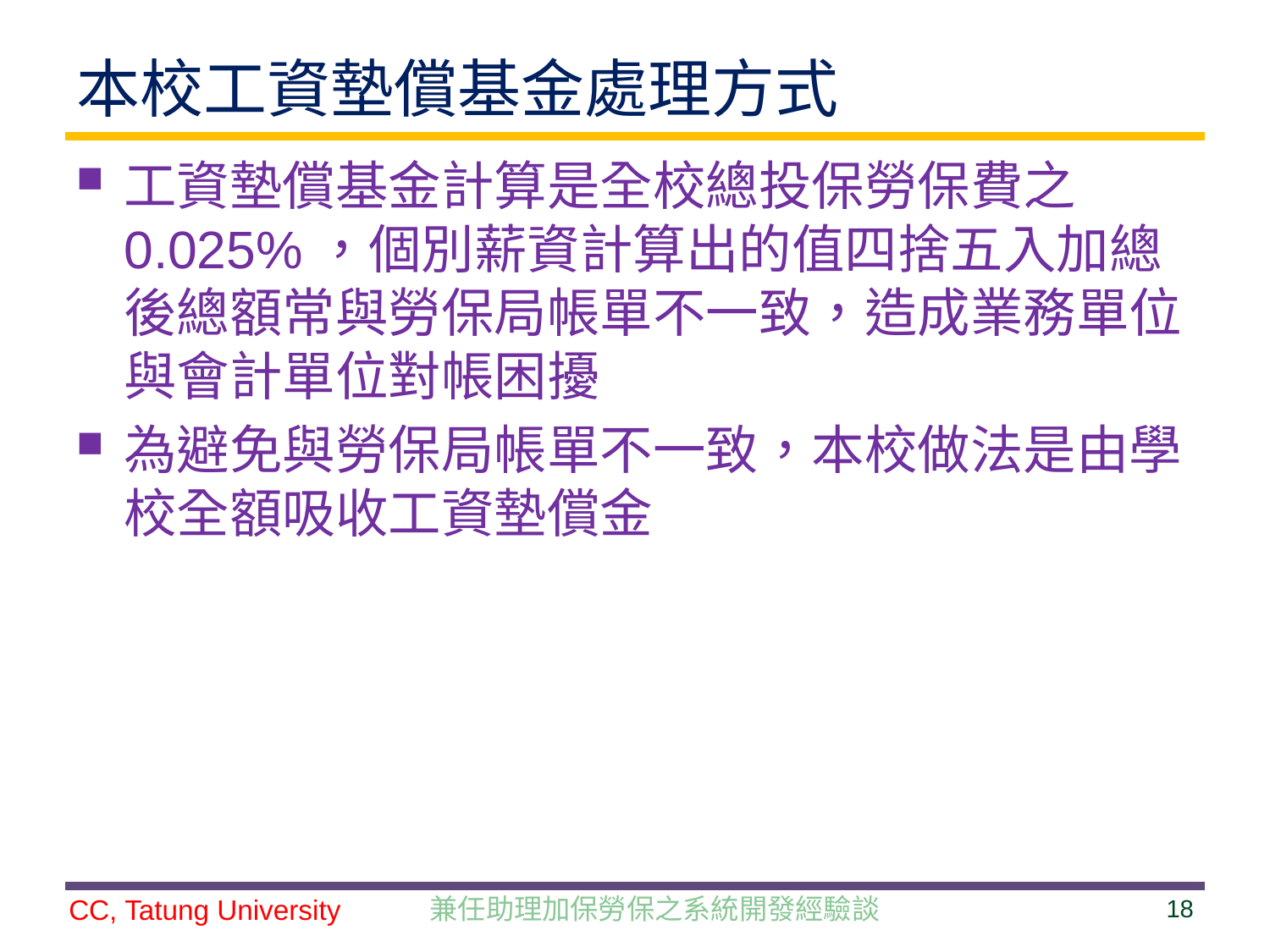

# 本校工資墊償基金處理方式
工資墊償基金計算是全校總投保勞保費之0.025%，個別薪資計算出的值四捨五入加總後總額常與勞保局帳單不一致，造成業務單位與會計單位對帳困擾
為避免與勞保局帳單不一致，本校做法是由學校全額吸收工資墊償金
兼任助理加保勞保之系統開發經驗談
18